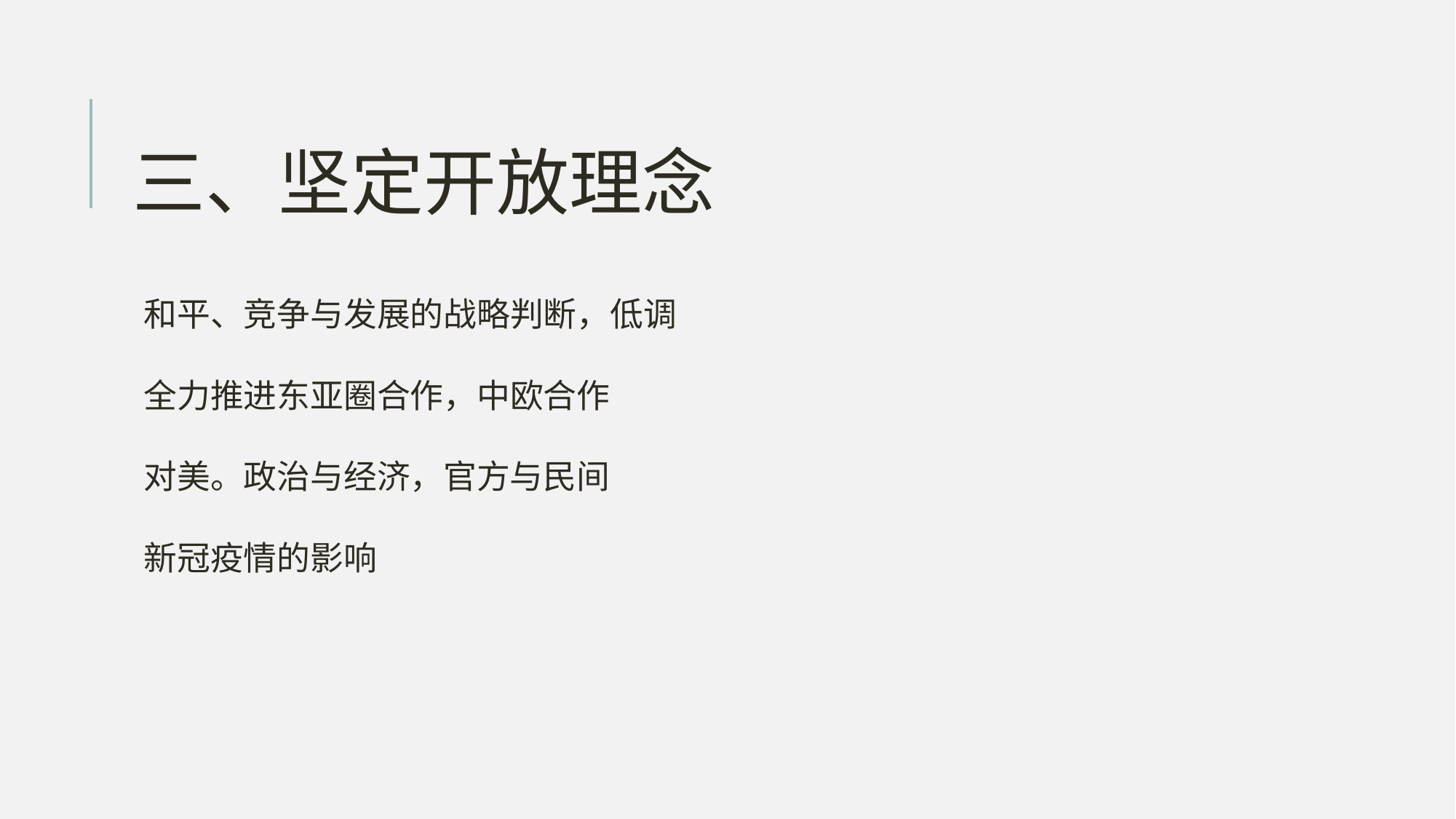

#

三、坚定开放理念
和平、竞争与发展的战略判断，低调
全力推进东亚圈合作，中欧合作
对美。政治与经济，官方与民间
新冠疫情的影响